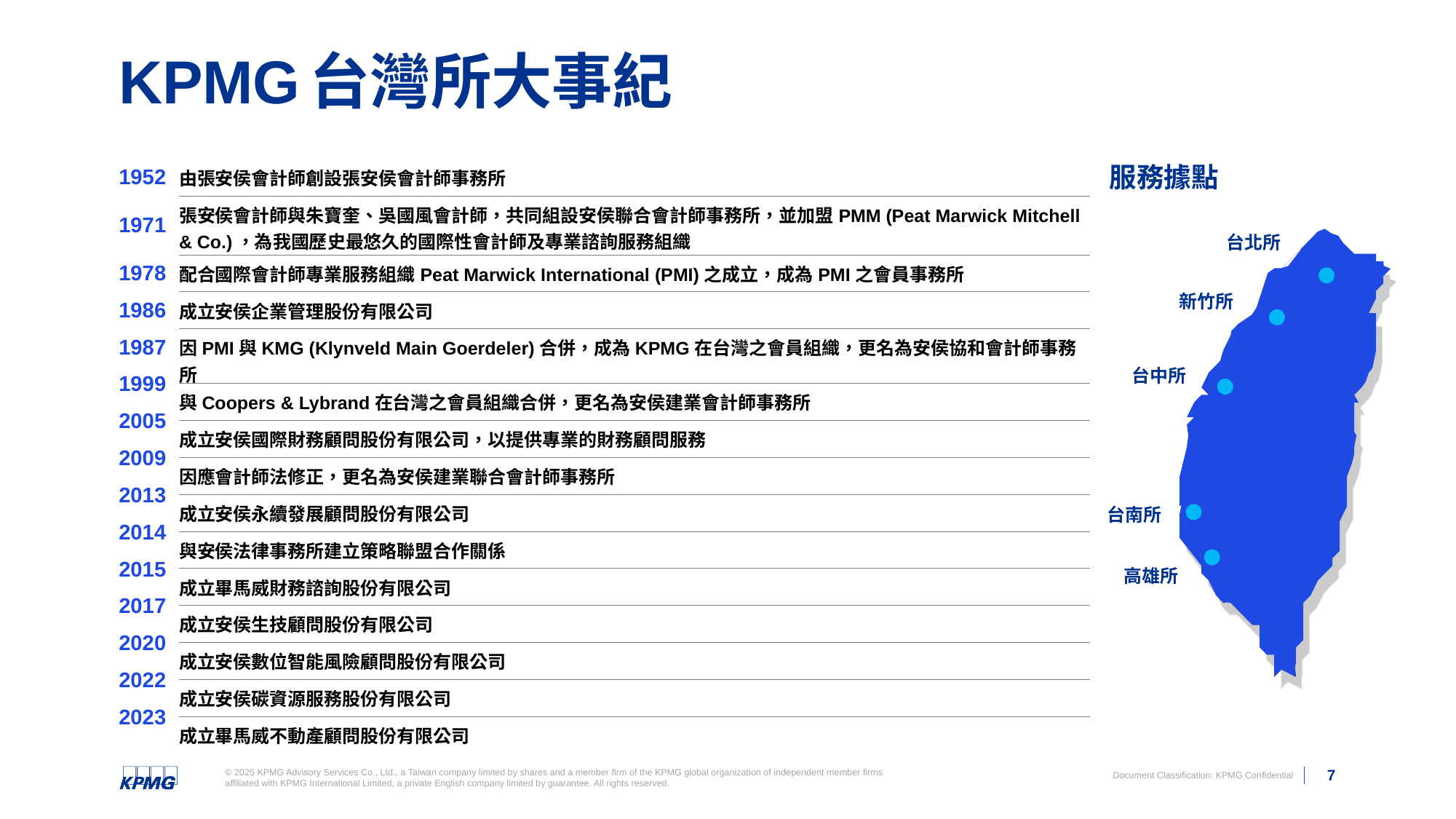

# KPMG 台灣所大事紀
| 1952 |
| --- |
| 1971 |
| 1978 |
| 1986 |
| 1987 |
| 1999 |
| 2005 |
| 2009 |
| 2013 |
| 2014 |
| 2015 |
| 2017 |
| 2020 |
| 2022 |
| 2023 |
| 由張安侯會計師創設張安侯會計師事務所 |
| --- |
| 張安侯會計師與朱寶奎、吳國風會計師，共同組設安侯聯合會計師事務所，並加盟 PMM (Peat Marwick Mitchell & Co.)，為我國歷史最悠久的國際性會計師及專業諮詢服務組織 |
| 配合國際會計師專業服務組織 Peat Marwick International (PMI) 之成立，成為 PMI 之會員事務所 |
| 成立安侯企業管理股份有限公司 |
| 因 PMI 與 KMG (Klynveld Main Goerdeler) 合併，成為 KPMG 在台灣之會員組織，更名為安侯協和會計師事務所 |
| 與 Coopers & Lybrand 在台灣之會員組織合併，更名為安侯建業會計師事務所 |
| 成立安侯國際財務顧問股份有限公司，以提供專業的財務顧問服務 |
| 因應會計師法修正，更名為安侯建業聯合會計師事務所 |
| 成立安侯永續發展顧問股份有限公司 |
| 與安侯法律事務所建立策略聯盟合作關係 |
| 成立畢馬威財務諮詢股份有限公司 |
| 成立安侯生技顧問股份有限公司 |
| 成立安侯數位智能風險顧問股份有限公司 |
| 成立安侯碳資源服務股份有限公司 |
| 成立畢馬威不動產顧問股份有限公司 |
服務據點

台北所

新竹所

台中所

台南所

高雄所